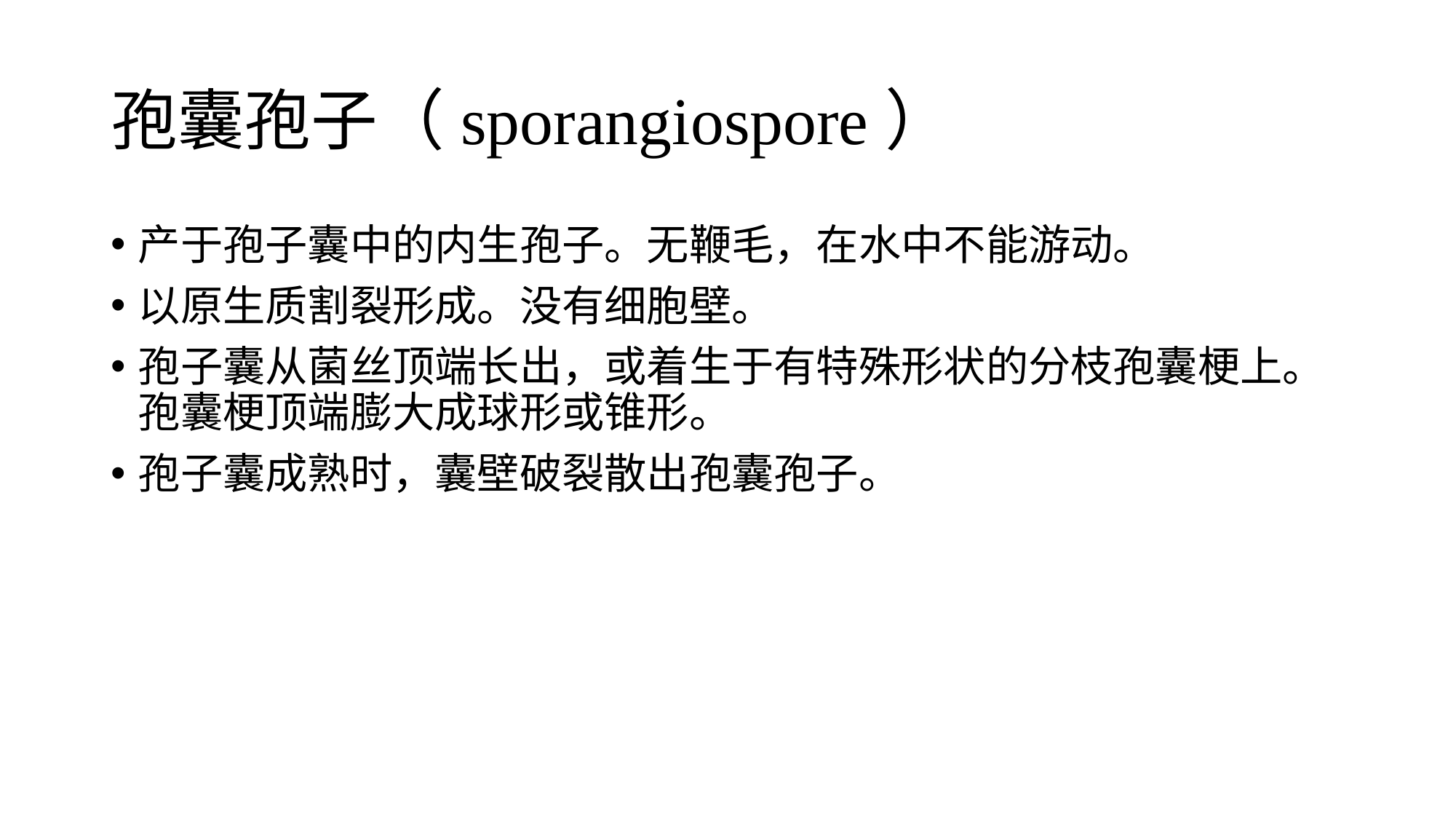

# 孢囊孢子（sporangiospore）
产于孢子囊中的内生孢子。无鞭毛，在水中不能游动。
以原生质割裂形成。没有细胞壁。
孢子囊从菌丝顶端长出，或着生于有特殊形状的分枝孢囊梗上。孢囊梗顶端膨大成球形或锥形。
孢子囊成熟时，囊壁破裂散出孢囊孢子。